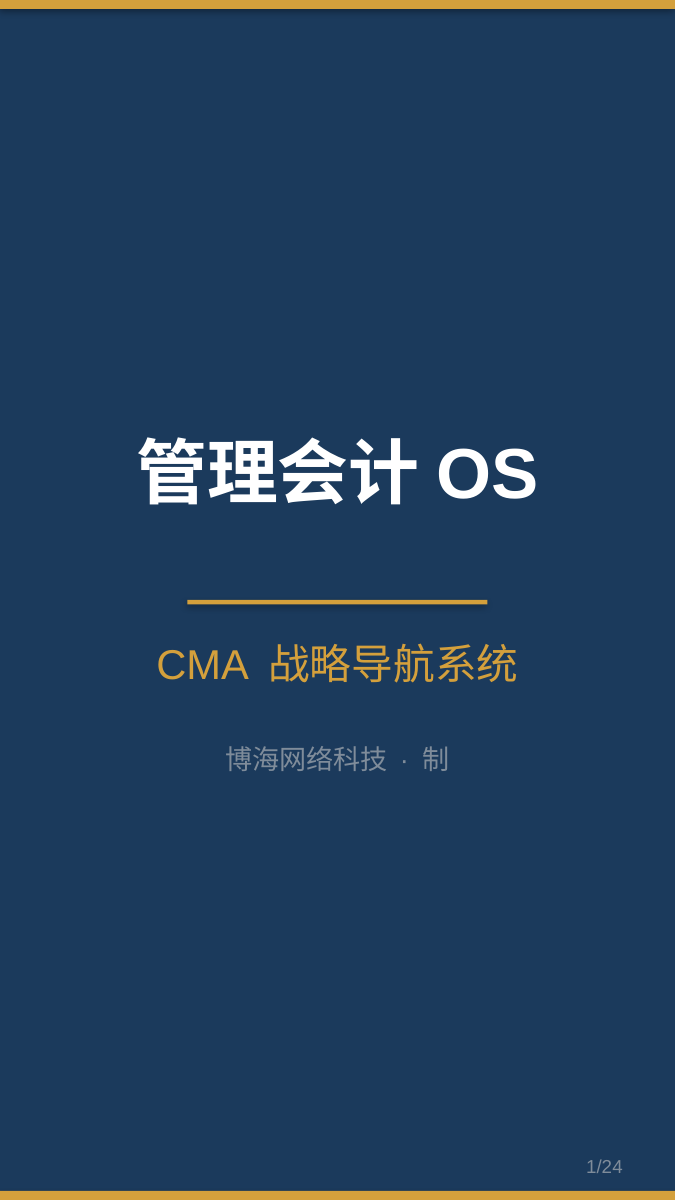

管理会计OS

CMA 战略导航系统
博海网络科技 · 制
1/24